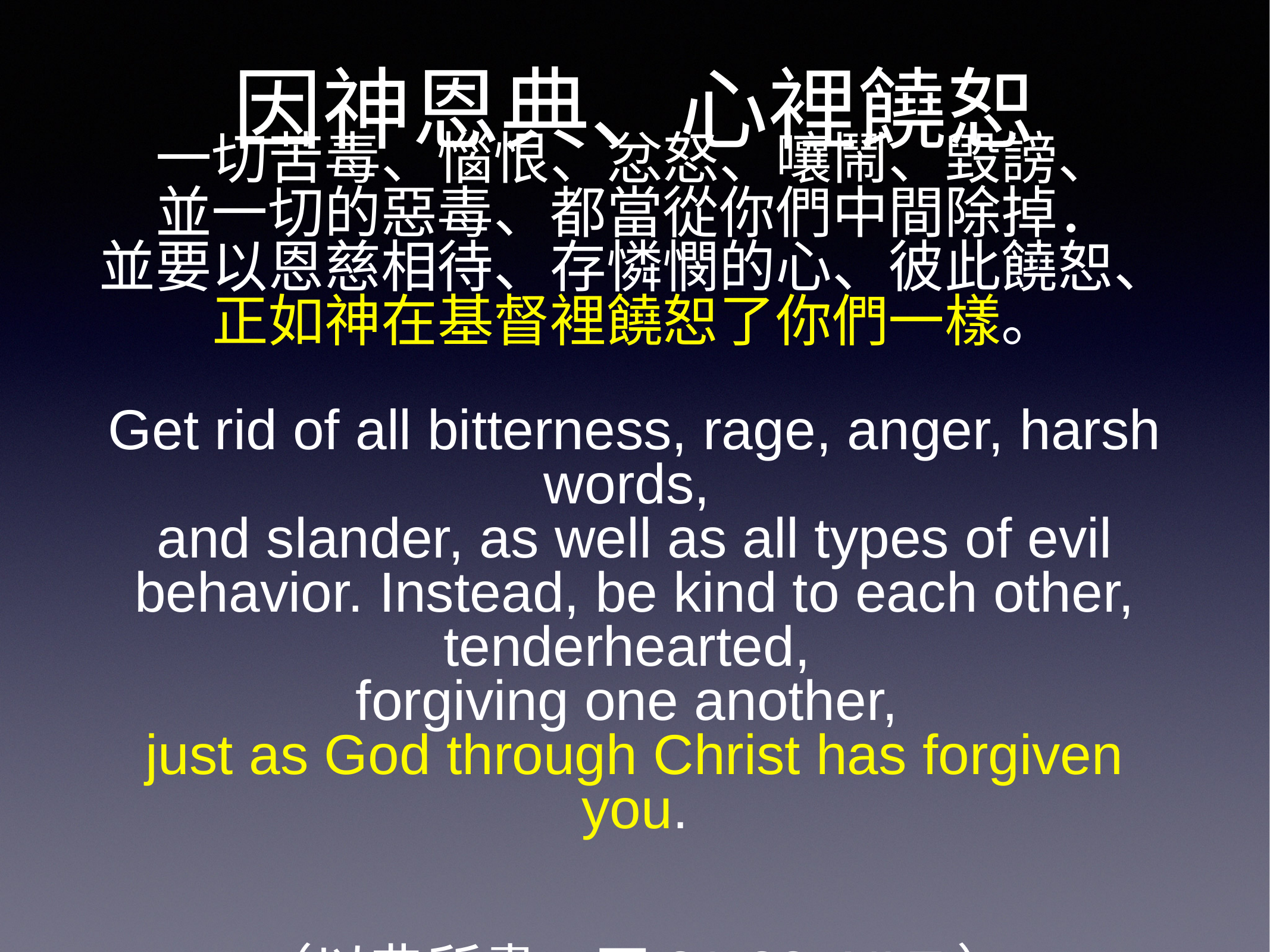

# 因神恩典、心裡饒恕
一切苦毒、惱恨、忿怒、嚷鬧、毀謗、
並一切的惡毒、都當從你們中間除掉．
並要以恩慈相待、存憐憫的心、彼此饒恕、
正如神在基督裡饒恕了你們一樣。
Get rid of all bitterness, rage, anger, harsh words,
and slander, as well as all types of evil behavior. Instead, be kind to each other, tenderhearted,
forgiving one another,
just as God through Christ has forgiven you.
（以弗所書：四31-32, NLT）